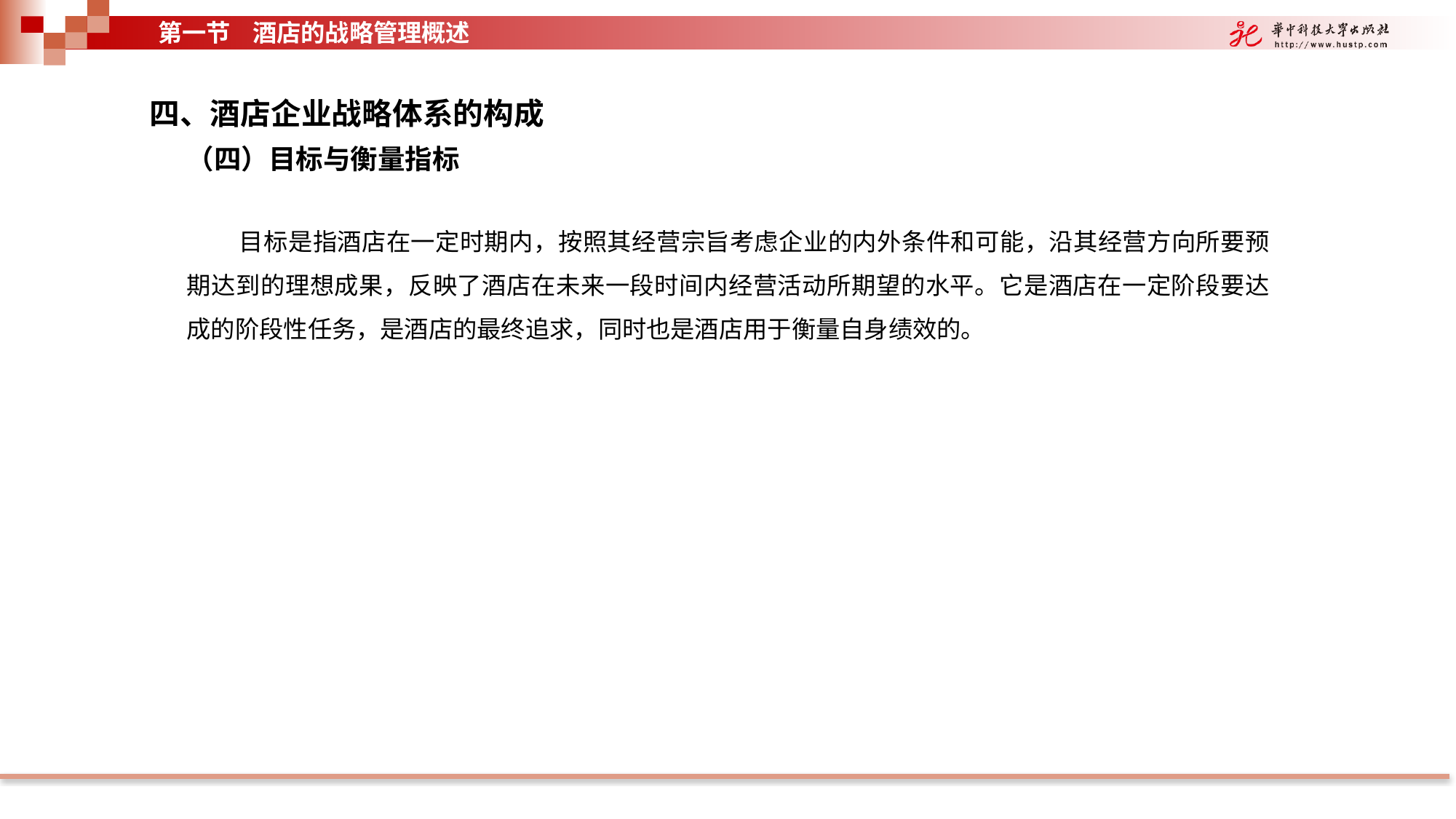

第一节    酒店的战略管理概述
四、酒店企业战略体系的构成
（四）目标与衡量指标
        目标是指酒店在一定时期内，按照其经营宗旨考虑企业的内外条件和可能，沿其经营方向所要预期达到的理想成果，反映了酒店在未来一段时间内经营活动所期望的水平。它是酒店在一定阶段要达成的阶段性任务，是酒店的最终追求，同时也是酒店用于衡量自身绩效的。